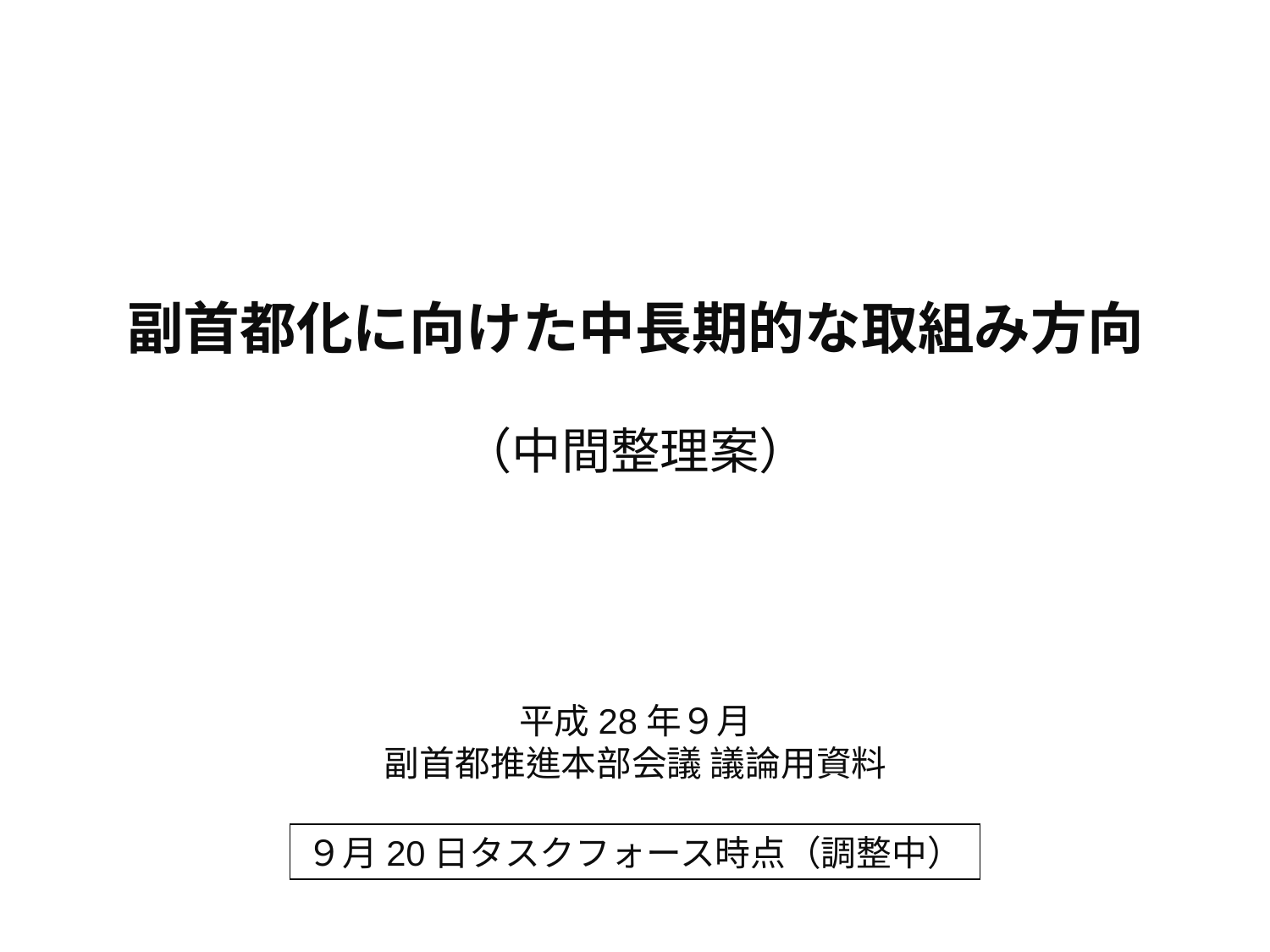

副首都化に向けた中長期的な取組み方向

（中間整理案）

平成28年９月
副首都推進本部会議 議論用資料
９月20日タスクフォース時点（調整中）